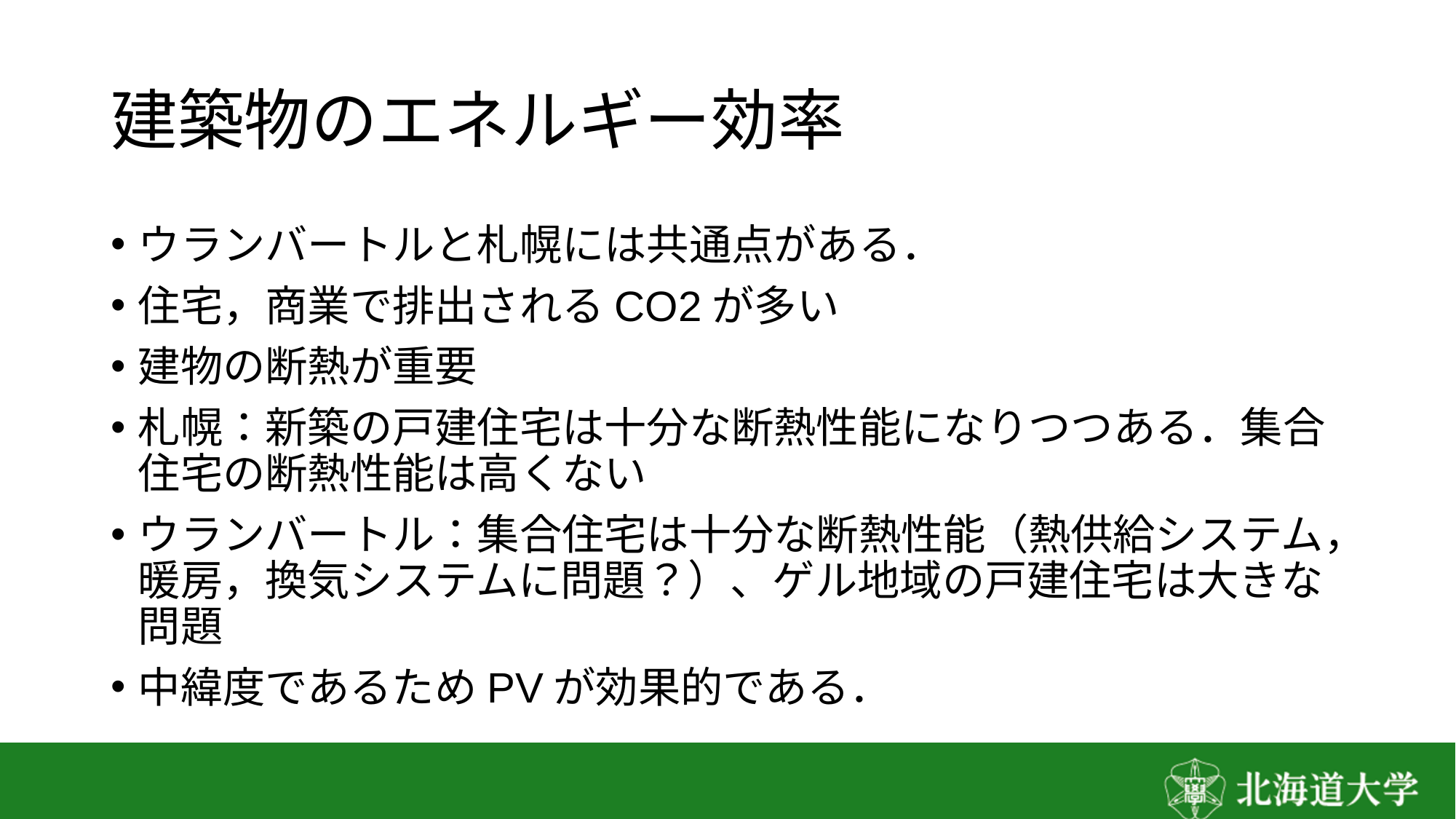

# 建築物のエネルギー効率
ウランバートルと札幌には共通点がある．
住宅，商業で排出されるCO2が多い
建物の断熱が重要
札幌：新築の戸建住宅は十分な断熱性能になりつつある．集合住宅の断熱性能は高くない
ウランバートル：集合住宅は十分な断熱性能（熱供給システム，暖房，換気システムに問題？）、ゲル地域の戸建住宅は大きな問題
中緯度であるためPVが効果的である．